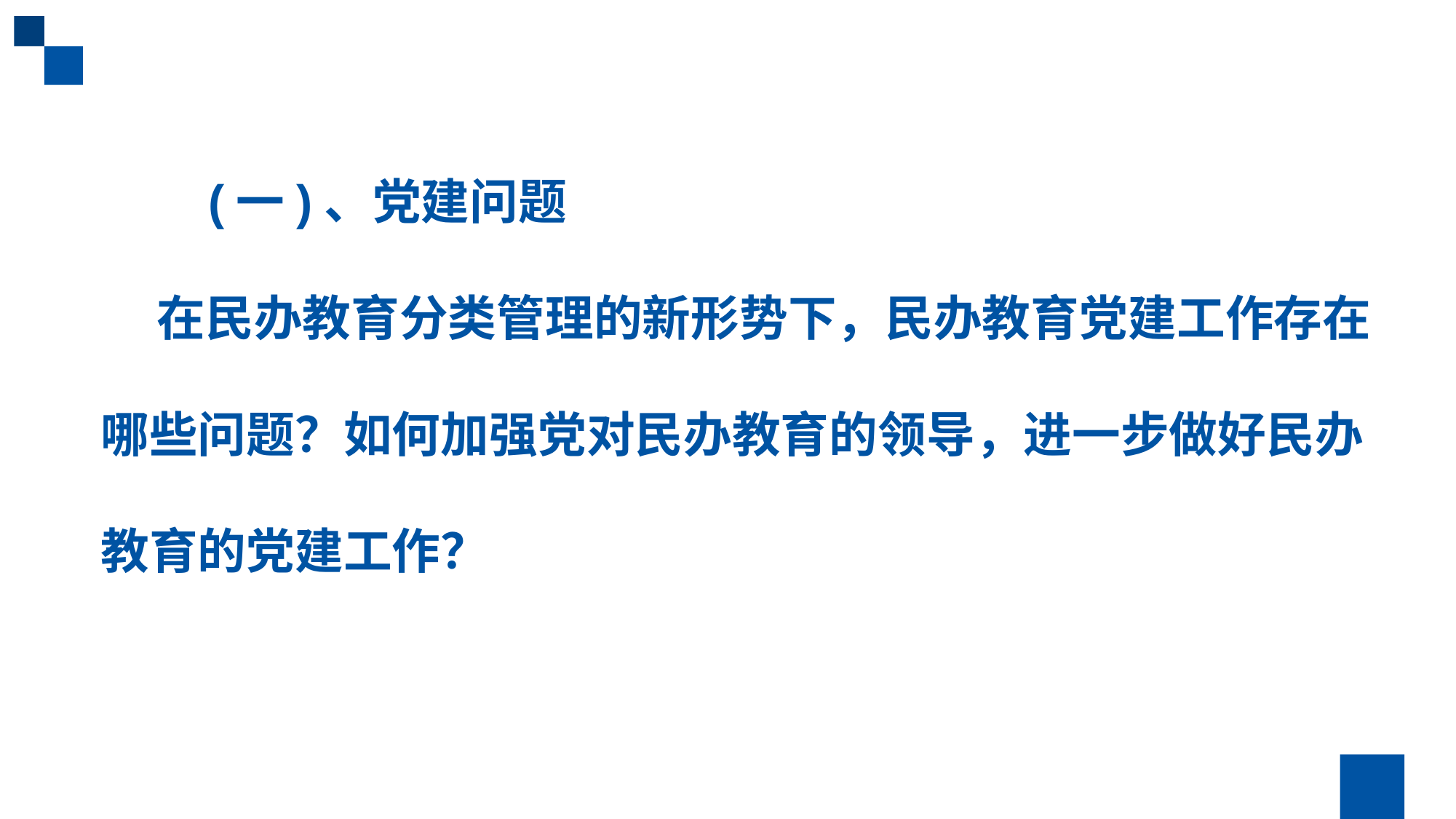

(一)、党建问题
    在民办教育分类管理的新形势下，民办教育党建工作存在哪些问题？如何加强党对民办教育的领导，进一步做好民办教育的党建工作？

54